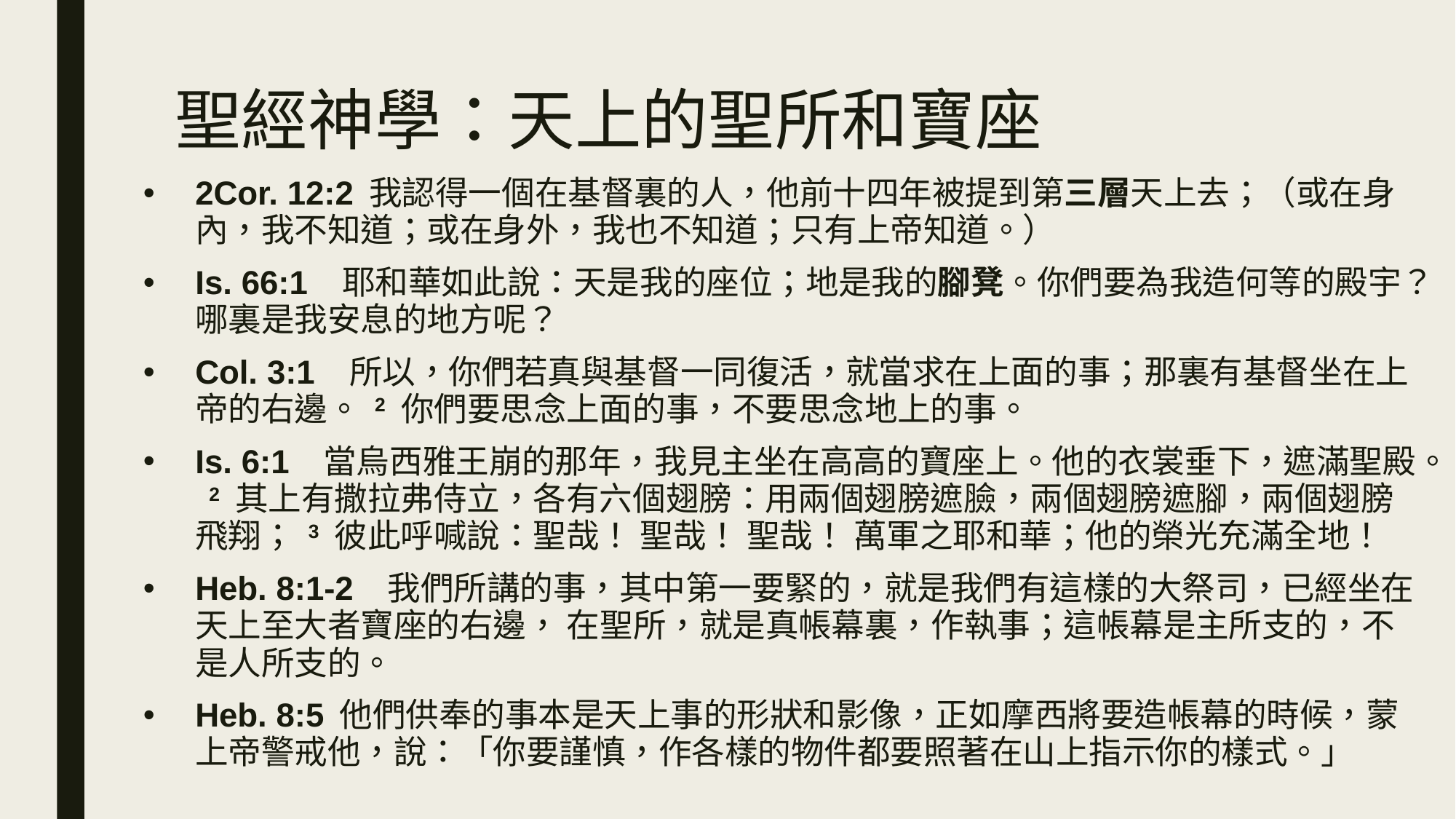

# 聖經神學：天上的聖所和寶座
2Cor. 12:2 我認得一個在基督裏的人，他前十四年被提到第三層天上去；（或在身內，我不知道；或在身外，我也不知道；只有上帝知道。）
Is. 66:1   耶和華如此說：天是我的座位；地是我的腳凳。你們要為我造何等的殿宇？哪裏是我安息的地方呢？
Col. 3:1   所以，你們若真與基督一同復活，就當求在上面的事；那裏有基督坐在上帝的右邊。 2 你們要思念上面的事，不要思念地上的事。
Is. 6:1   當烏西雅王崩的那年，我見主坐在高高的寶座上。他的衣裳垂下，遮滿聖殿。 2 其上有撒拉弗侍立，各有六個翅膀：用兩個翅膀遮臉，兩個翅膀遮腳，兩個翅膀飛翔； 3 彼此呼喊說：聖哉！ 聖哉！ 聖哉！ 萬軍之耶和華；他的榮光充滿全地！
Heb. 8:1-2   我們所講的事，其中第一要緊的，就是我們有這樣的大祭司，已經坐在天上至大者寶座的右邊， 在聖所，就是真帳幕裏，作執事；這帳幕是主所支的，不是人所支的。
Heb. 8:5 他們供奉的事本是天上事的形狀和影像，正如摩西將要造帳幕的時候，蒙上帝警戒他，說：「你要謹慎，作各樣的物件都要照著在山上指示你的樣式。」